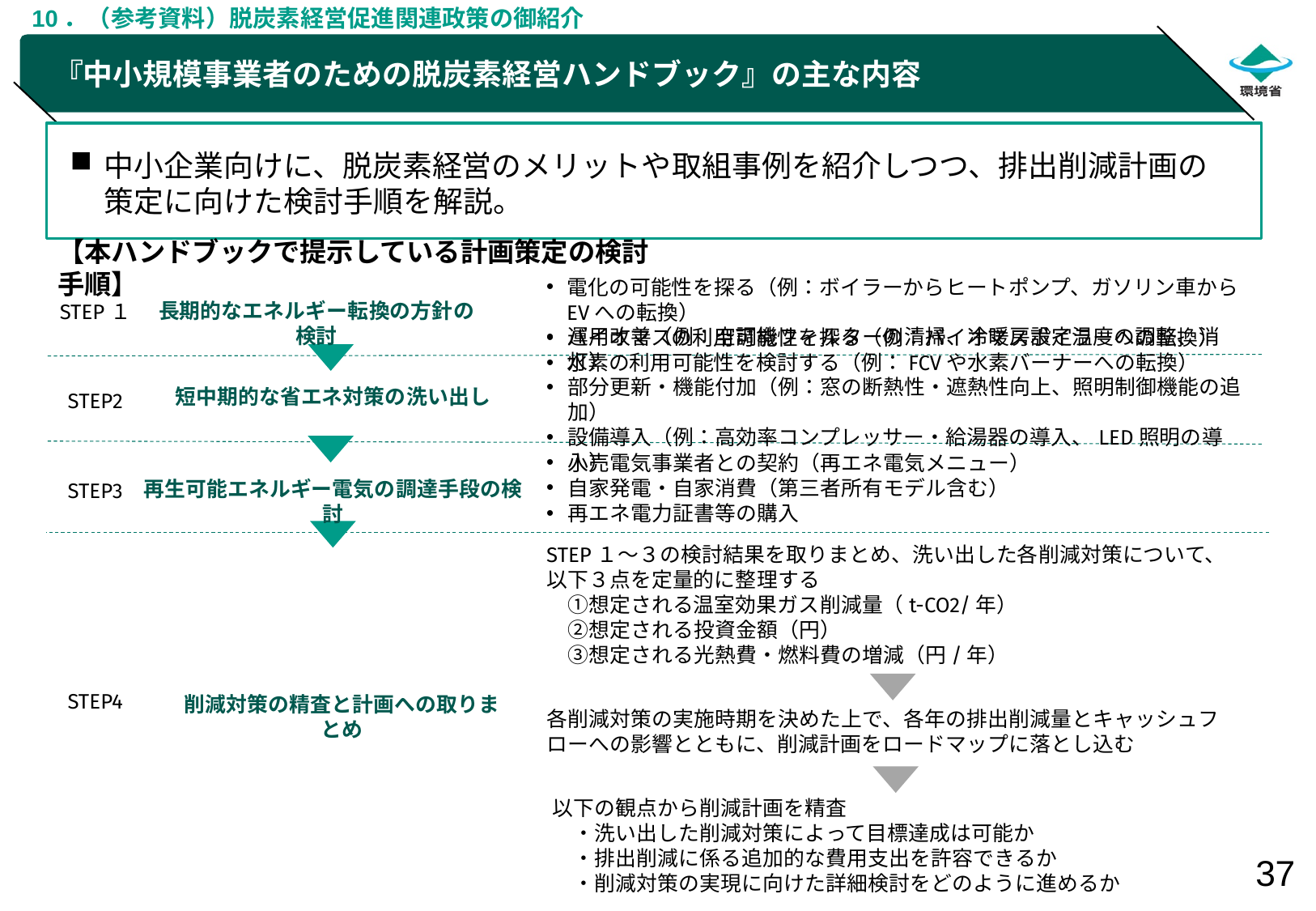

10．（参考資料）脱炭素経営促進関連政策の御紹介
# 『中小規模事業者のための脱炭素経営ハンドブック』の主な内容
中小企業向けに、脱炭素経営のメリットや取組事例を紹介しつつ、排出削減計画の策定に向けた検討手順を解説。
【本ハンドブックで提示している計画策定の検討手順】
電化の可能性を探る（例：ボイラーからヒートポンプ、ガソリン車からEVへの転換）
バイオマスの利用可能性を探る（例：バイオマスボイラーへの転換）
水素の利用可能性を検討する（例：FCVや水素バーナーへの転換）
STEP１
長期的なエネルギー転換の方針の検討

運用改善（例：空調機フィルターの清掃、冷暖房設定温度の調整、消灯）
部分更新・機能付加（例：窓の断熱性・遮熱性向上、照明制御機能の追加）
設備導入（例：高効率コンプレッサー・給湯器の導入、LED照明の導入）
短中期的な省エネ対策の洗い出し
STEP2

小売電気事業者との契約（再エネ電気メニュー）
自家発電・自家消費（第三者所有モデル含む）
再エネ電力証書等の購入
再生可能エネルギー電気の調達手段の検討
STEP3

STEP１～３の検討結果を取りまとめ、洗い出した各削減対策について、以下３点を定量的に整理する
　①想定される温室効果ガス削減量（t-CO2/年）
　②想定される投資金額（円）
　③想定される光熱費・燃料費の増減（円/年）

STEP4
削減対策の精査と計画への取りまとめ
各削減対策の実施時期を決めた上で、各年の排出削減量とキャッシュフローへの影響とともに、削減計画をロードマップに落とし込む

以下の観点から削減計画を精査
　・洗い出した削減対策によって目標達成は可能か
　・排出削減に係る追加的な費用支出を許容できるか
　・削減対策の実現に向けた詳細検討をどのように進めるか